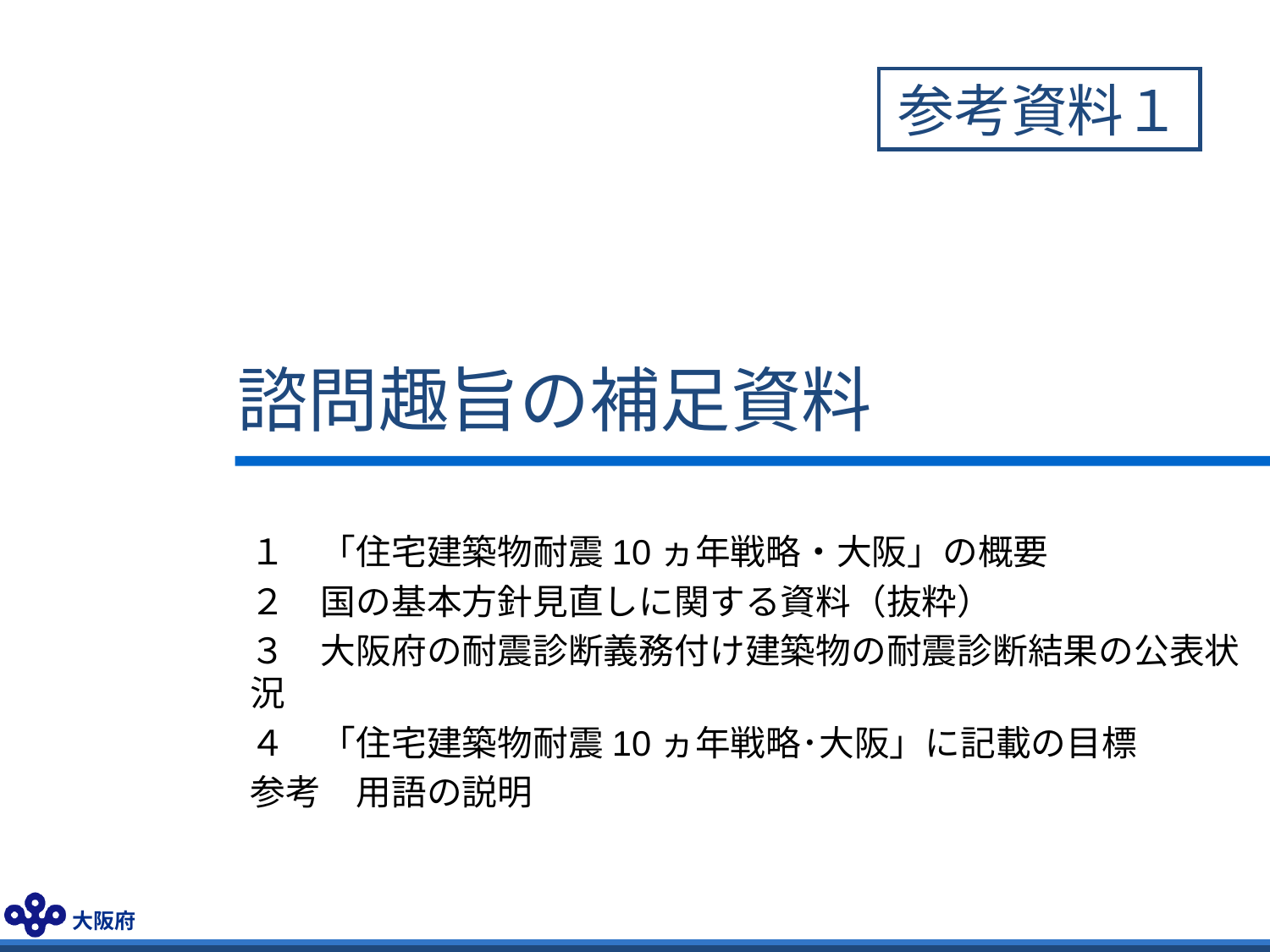

参考資料１
# 諮問趣旨の補足資料
１　「住宅建築物耐震10ヵ年戦略・大阪」の概要
２　国の基本方針見直しに関する資料（抜粋）
３　大阪府の耐震診断義務付け建築物の耐震診断結果の公表状況
４　「住宅建築物耐震10ヵ年戦略･大阪」に記載の目標
参考　用語の説明